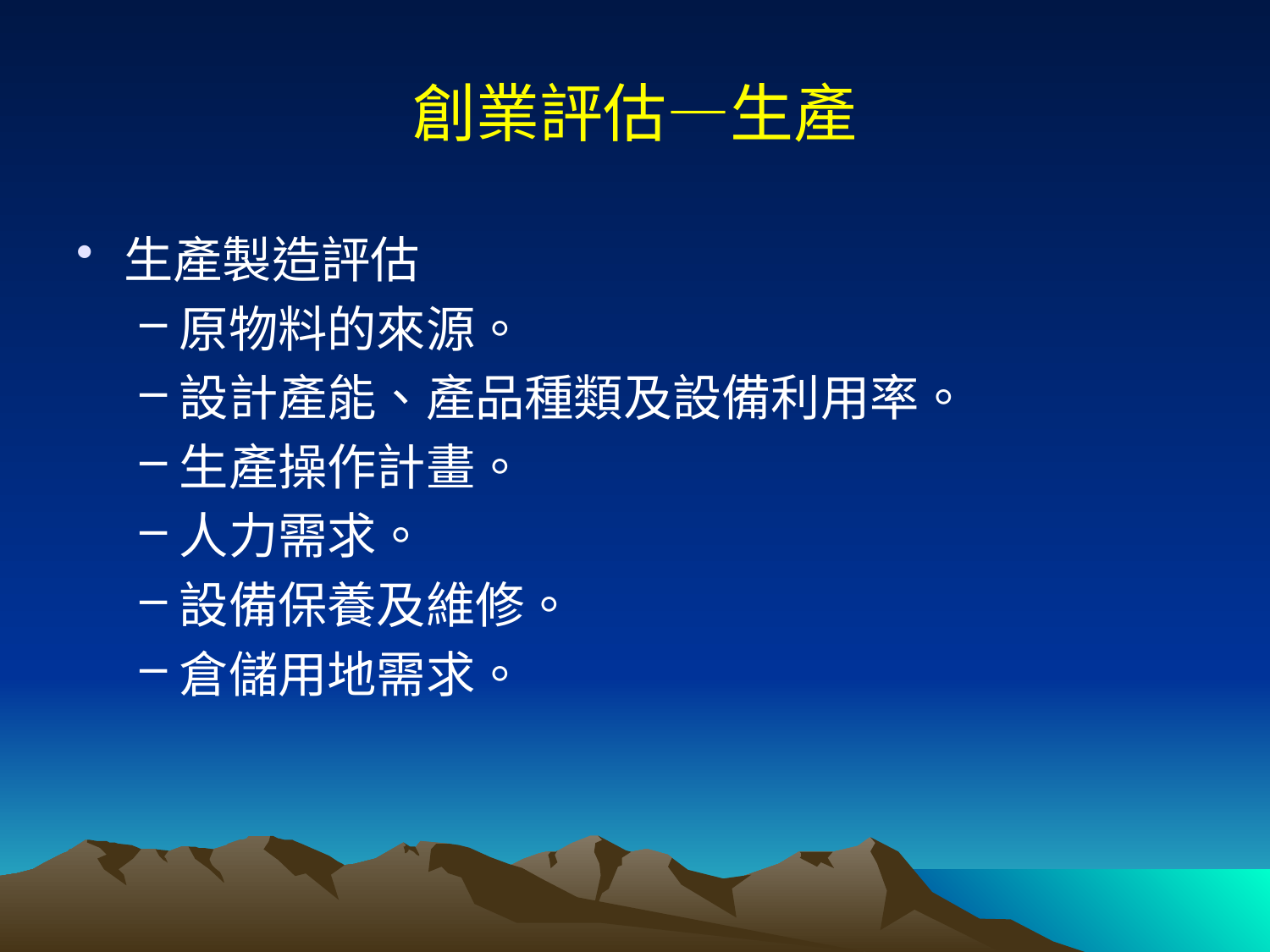

# 創業評估—生產
生產製造評估
原物料的來源。
設計產能、產品種類及設備利用率。
生產操作計畫。
人力需求。
設備保養及維修。
倉儲用地需求。